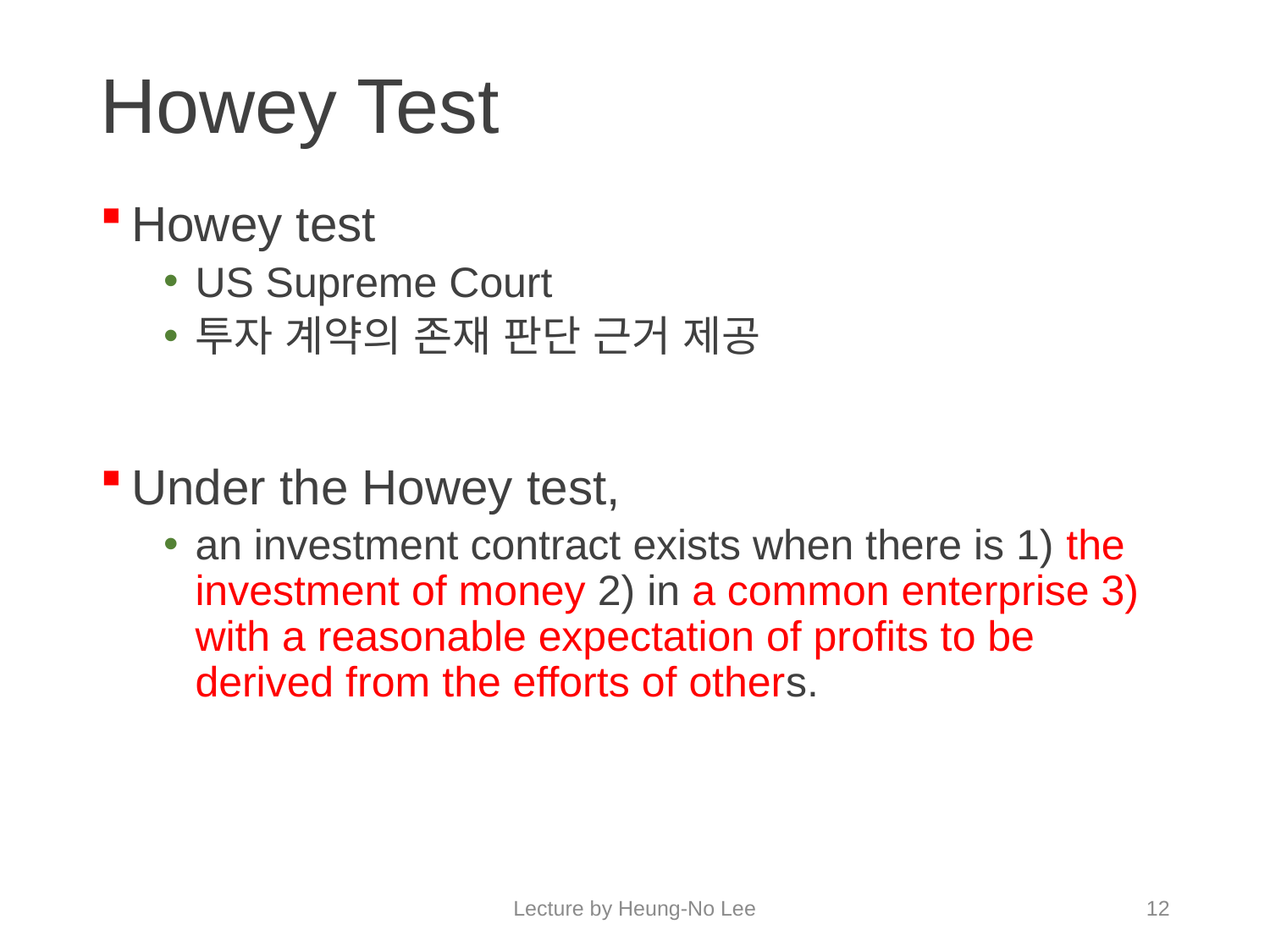

# Howey Test
Howey test
US Supreme Court
투자 계약의 존재 판단 근거 제공

Under the Howey test,
an investment contract exists when there is 1) the investment of money 2) in a common enterprise 3) with a reasonable expectation of profits to be derived from the efforts of others.
Lecture by Heung-No Lee
12